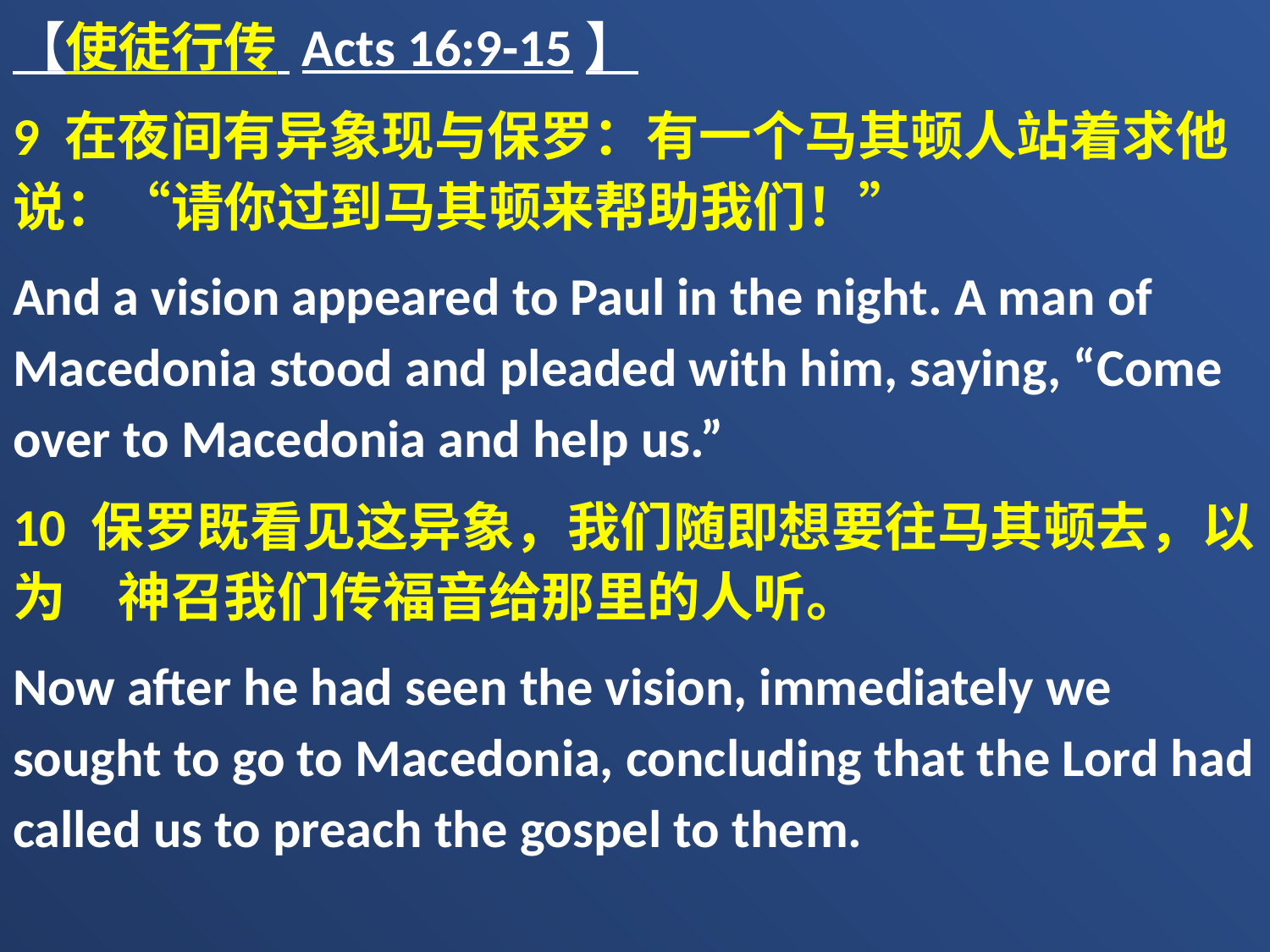

【使徒行传 Acts 16:9-15】
9 在夜间有异象现与保罗：有一个马其顿人站着求他说：“请你过到马其顿来帮助我们！”
And a vision appeared to Paul in the night. A man of Macedonia stood and pleaded with him, saying, “Come over to Macedonia and help us.”
10 保罗既看见这异象，我们随即想要往马其顿去，以为　神召我们传福音给那里的人听。
Now after he had seen the vision, immediately we sought to go to Macedonia, concluding that the Lord had called us to preach the gospel to them.